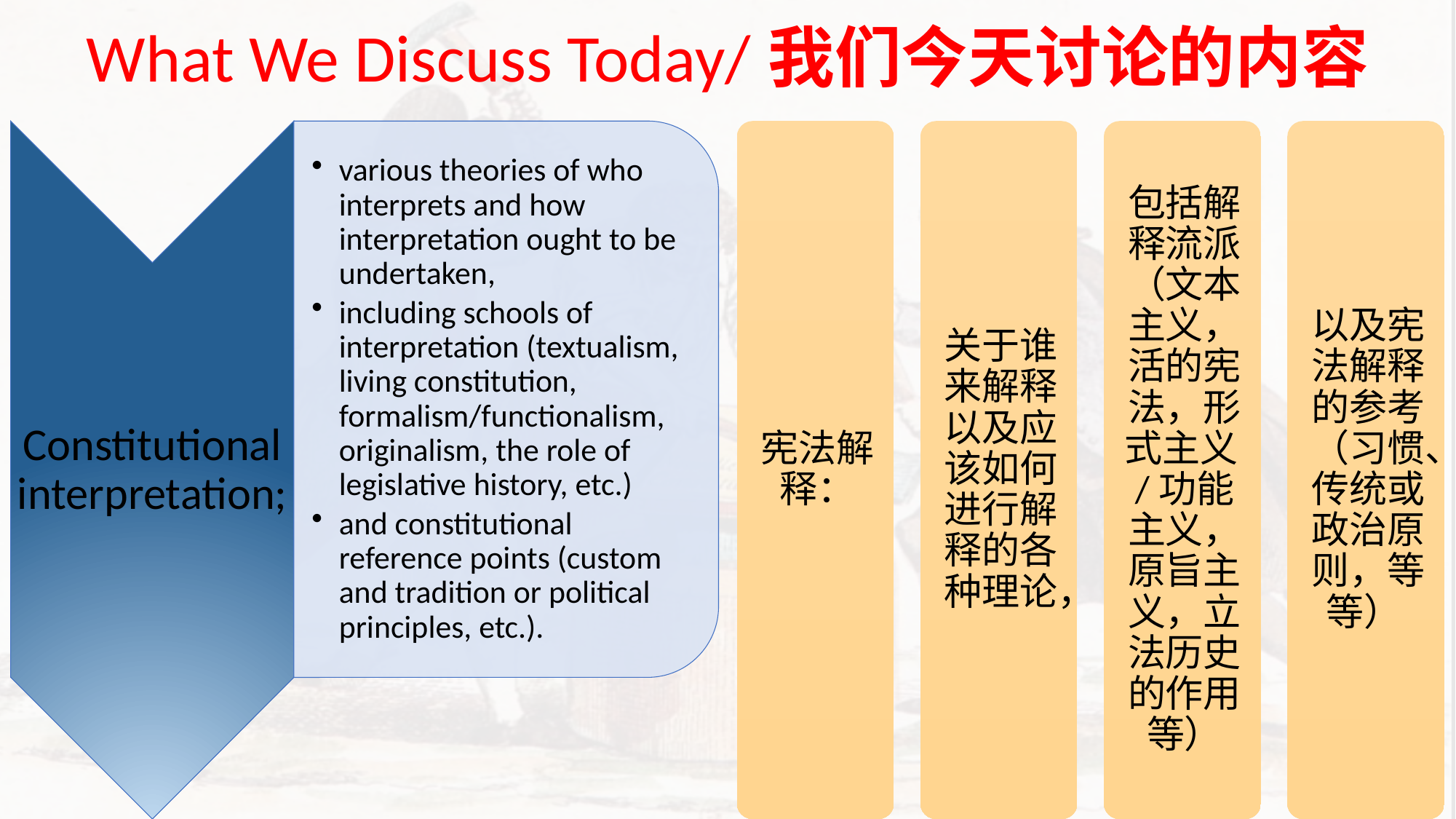

# What We Discuss Today/我们今天讨论的内容
Constitutional interpretation;
various theories of who interprets and how interpretation ought to be undertaken,
including schools of interpretation (textualism, living constitution, formalism/functionalism, originalism, the role of legislative history, etc.)
and constitutional reference points (custom and tradition or political principles, etc.).
宪法解释：
关于谁来解释以及应该如何进行解释的各种理论，
包括解释流派（文本主义，活的宪法，形式主义/功能主义，原旨主义，立法历史的作用等）
以及宪法解释的参考（习惯、传统或政治原则，等等）